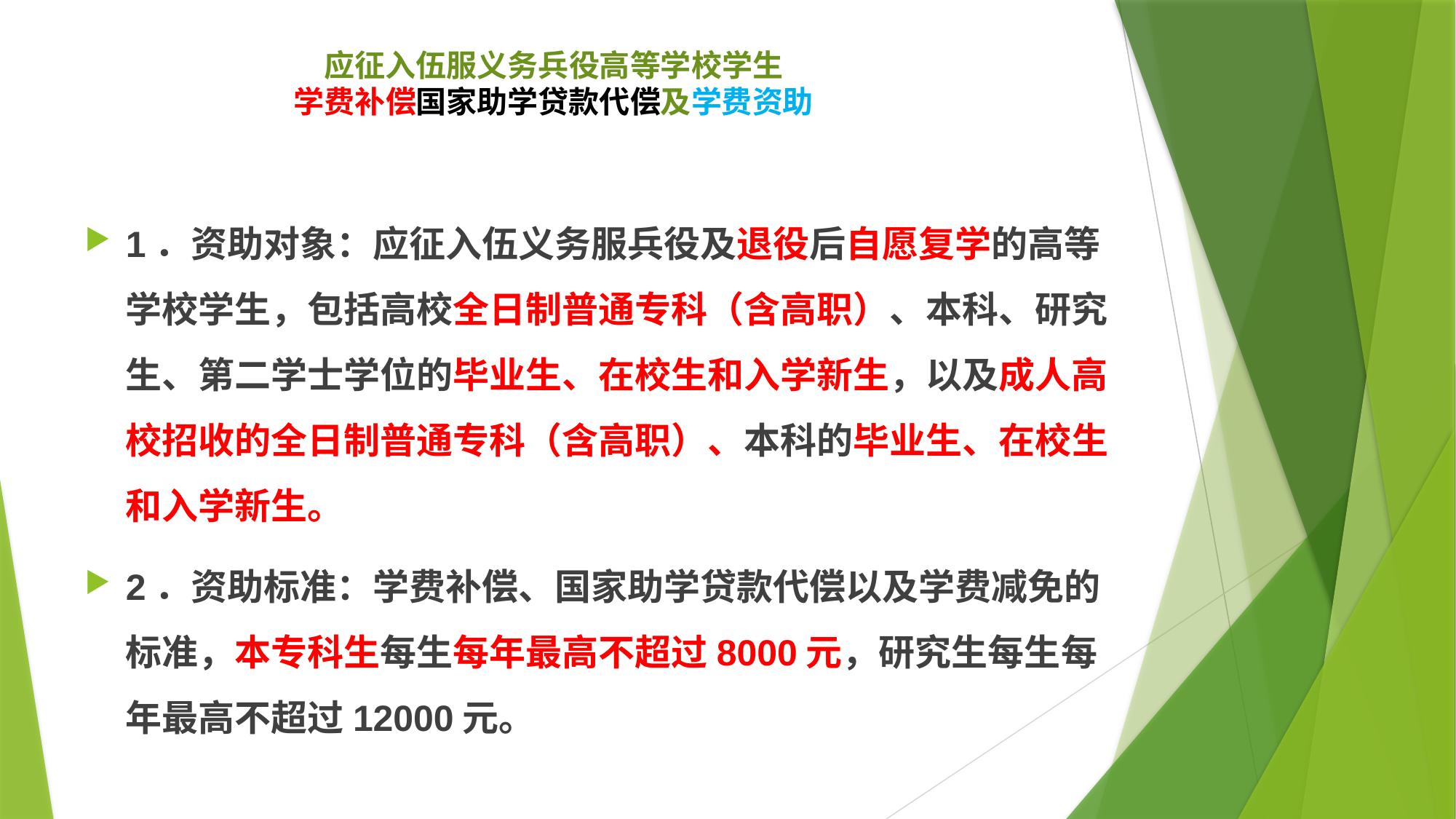

# 应征入伍服义务兵役高等学校学生 学费补偿国家助学贷款代偿及学费资助
1．资助对象：应征入伍义务服兵役及退役后自愿复学的高等学校学生，包括高校全日制普通专科（含高职）、本科、研究生、第二学士学位的毕业生、在校生和入学新生，以及成人高校招收的全日制普通专科（含高职）、本科的毕业生、在校生和入学新生。
2．资助标准：学费补偿、国家助学贷款代偿以及学费减免的标准，本专科生每生每年最高不超过8000元，研究生每生每年最高不超过12000元。